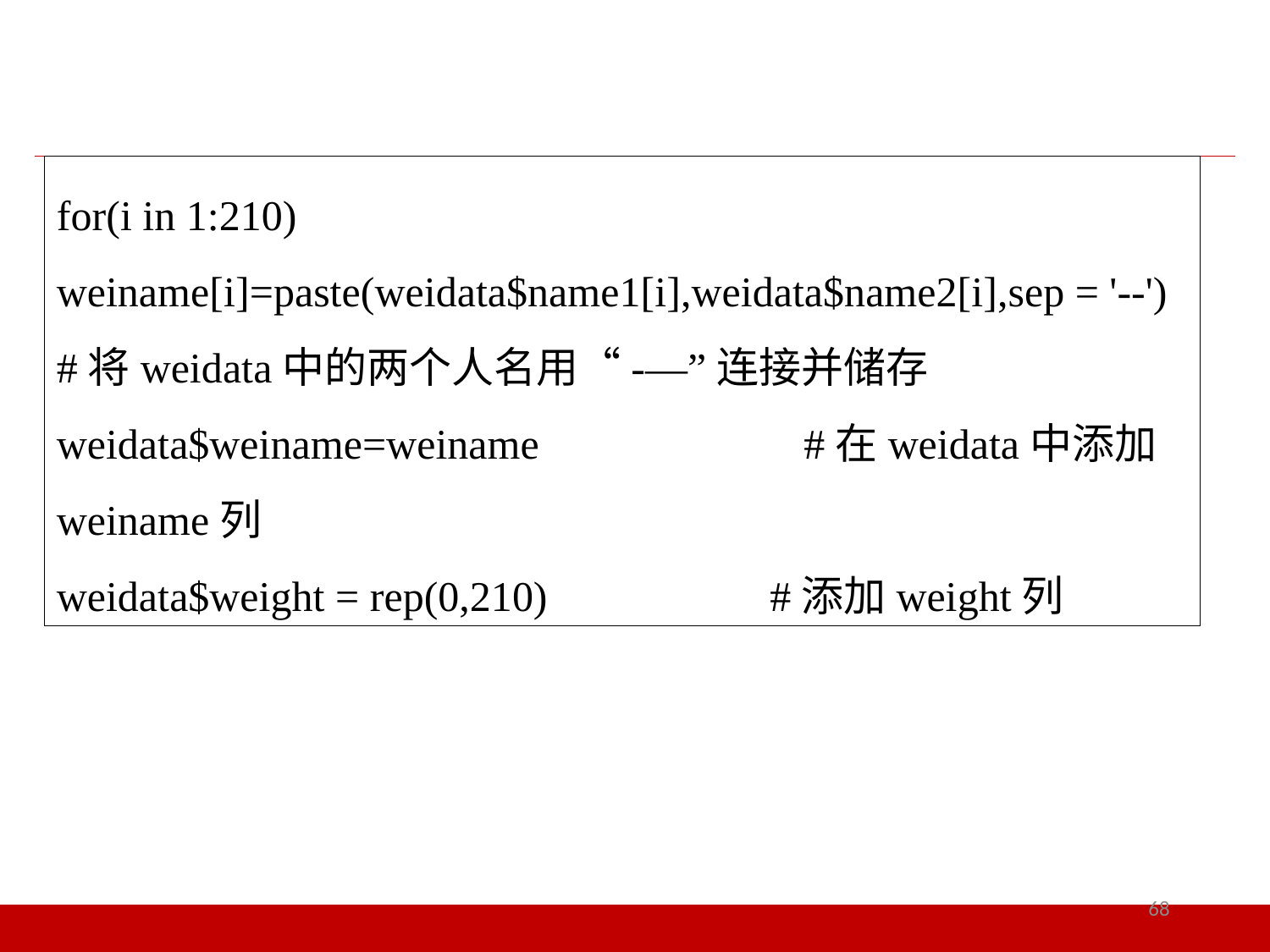

for(i in 1:210) weiname[i]=paste(weidata$name1[i],weidata$name2[i],sep = '--') #将weidata中的两个人名用“-—”连接并储存
weidata$weiname=weiname                         #在weidata中添加weiname列
weidata$weight = rep(0,210)                     #添加weight列
68